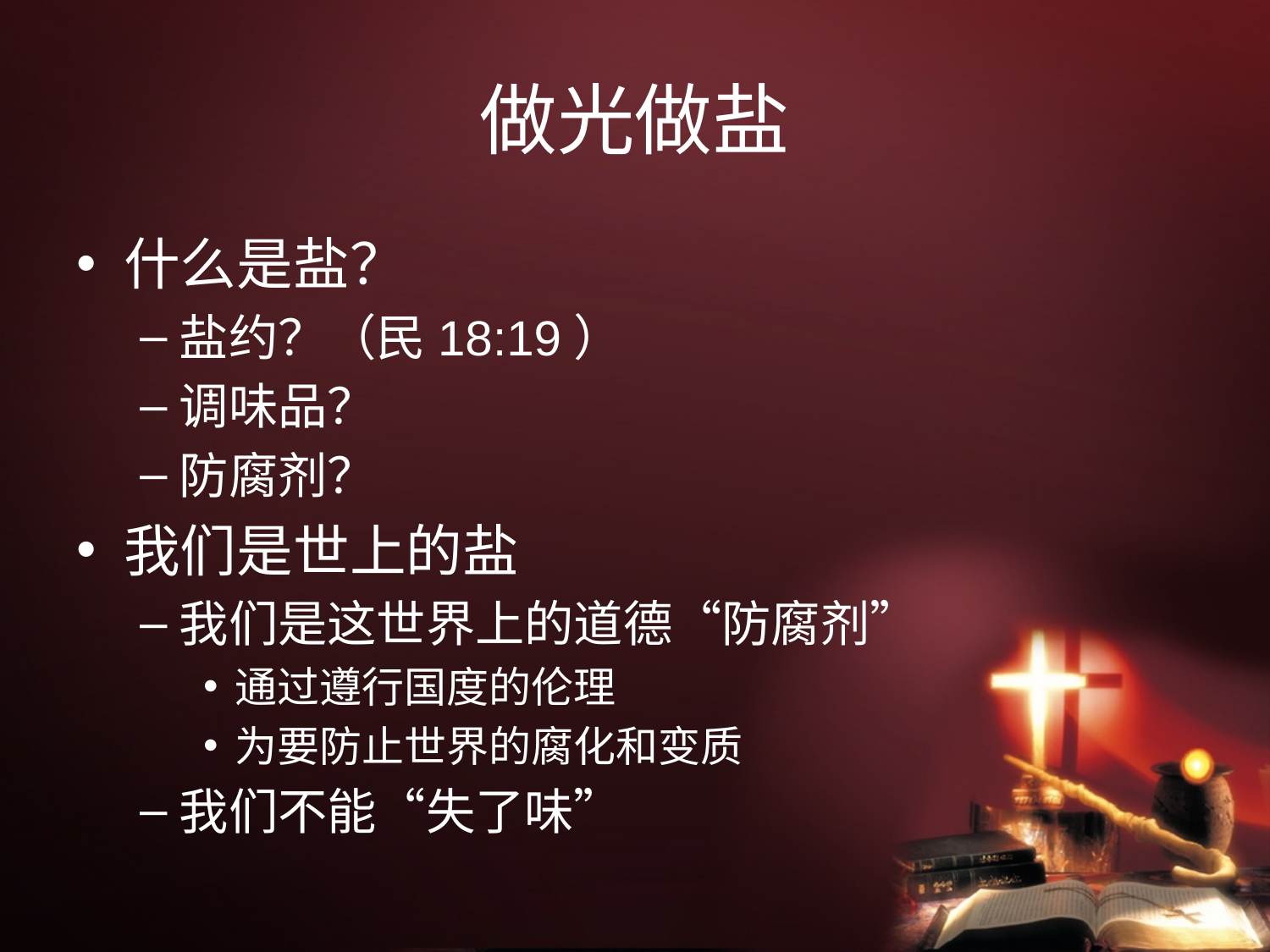

# 做光做盐
什么是盐？
盐约？（民18:19）
调味品？
防腐剂？
我们是世上的盐
我们是这世界上的道德“防腐剂”
通过遵行国度的伦理
为要防止世界的腐化和变质
我们不能“失了味”